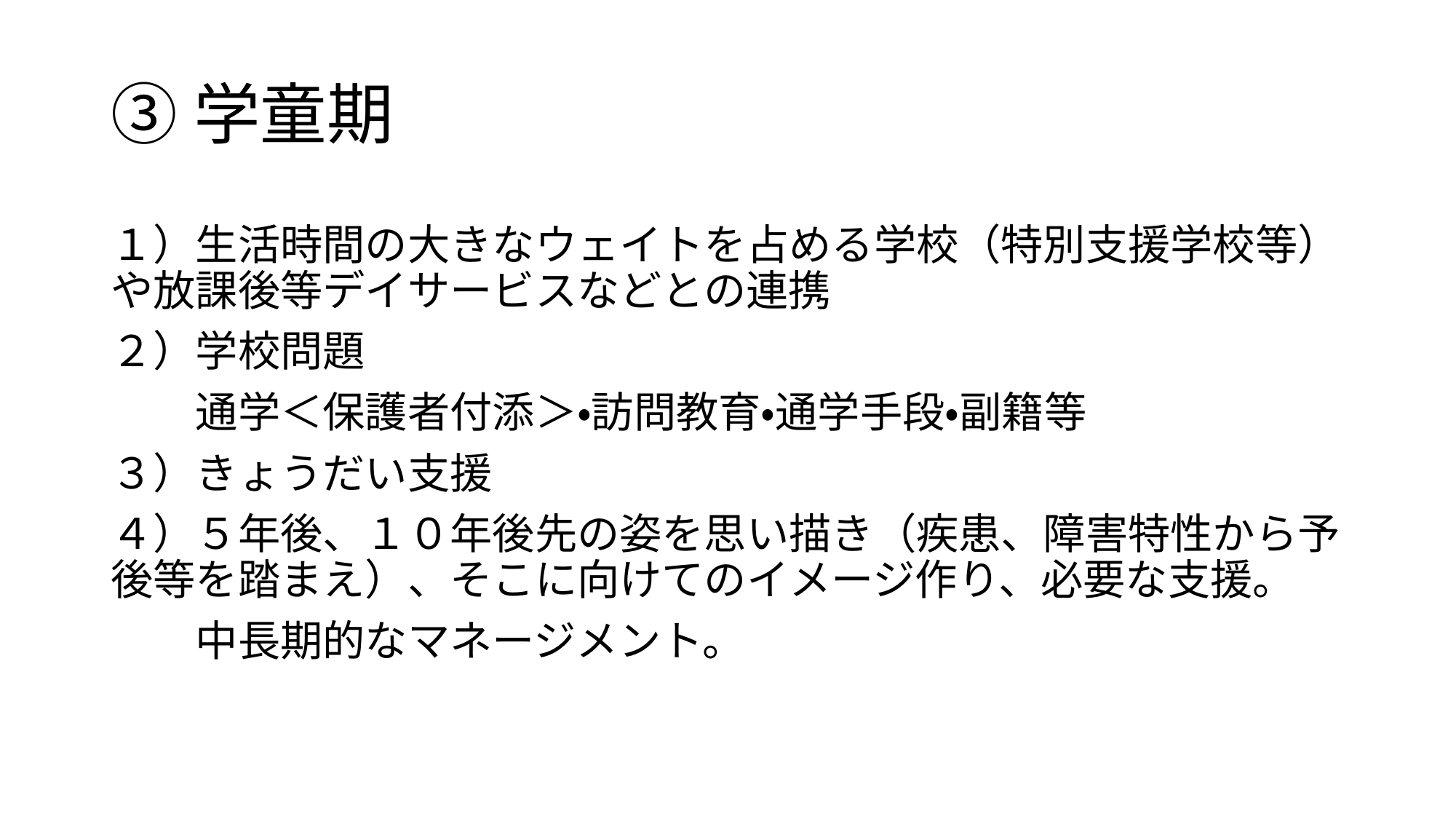

# ③学童期
１）生活時間の大きなウェイトを占める学校（特別支援学校等）や放課後等デイサービスなどとの連携
２）学校問題
　　通学＜保護者付添＞・訪問教育・通学手段・副籍等
３）きょうだい支援
４）５年後、１０年後先の姿を思い描き（疾患、障害特性から予後等を踏まえ）、そこに向けてのイメージ作り、必要な支援。
　　中長期的なマネージメント。